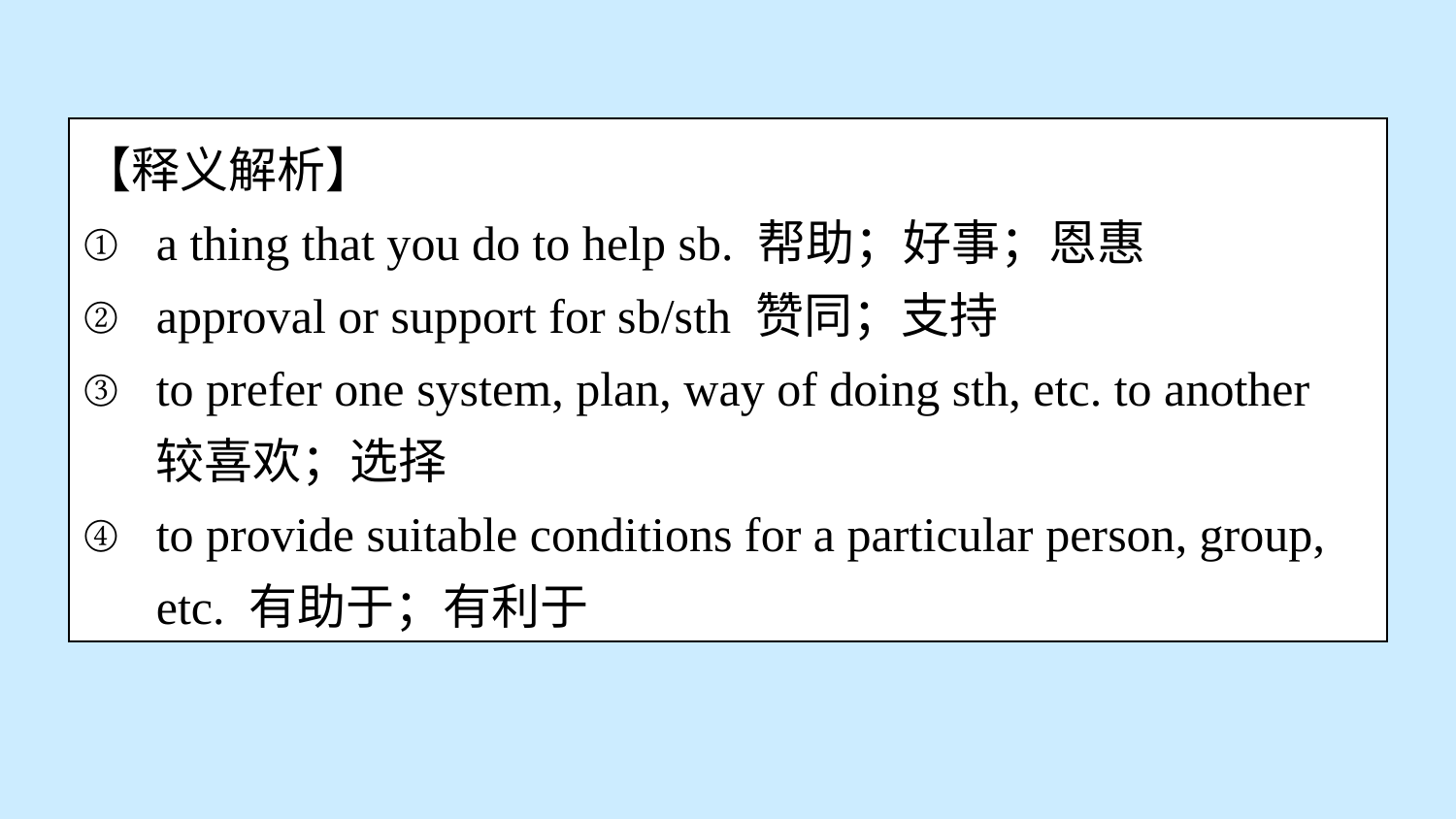

【释义解析】
a thing that you do to help sb. 帮助；好事；恩惠
approval or support for sb/sth 赞同；支持
to prefer one system, plan, way of doing sth, etc. to another 较喜欢；选择
to provide suitable conditions for a particular person, group, etc. 有助于；有利于